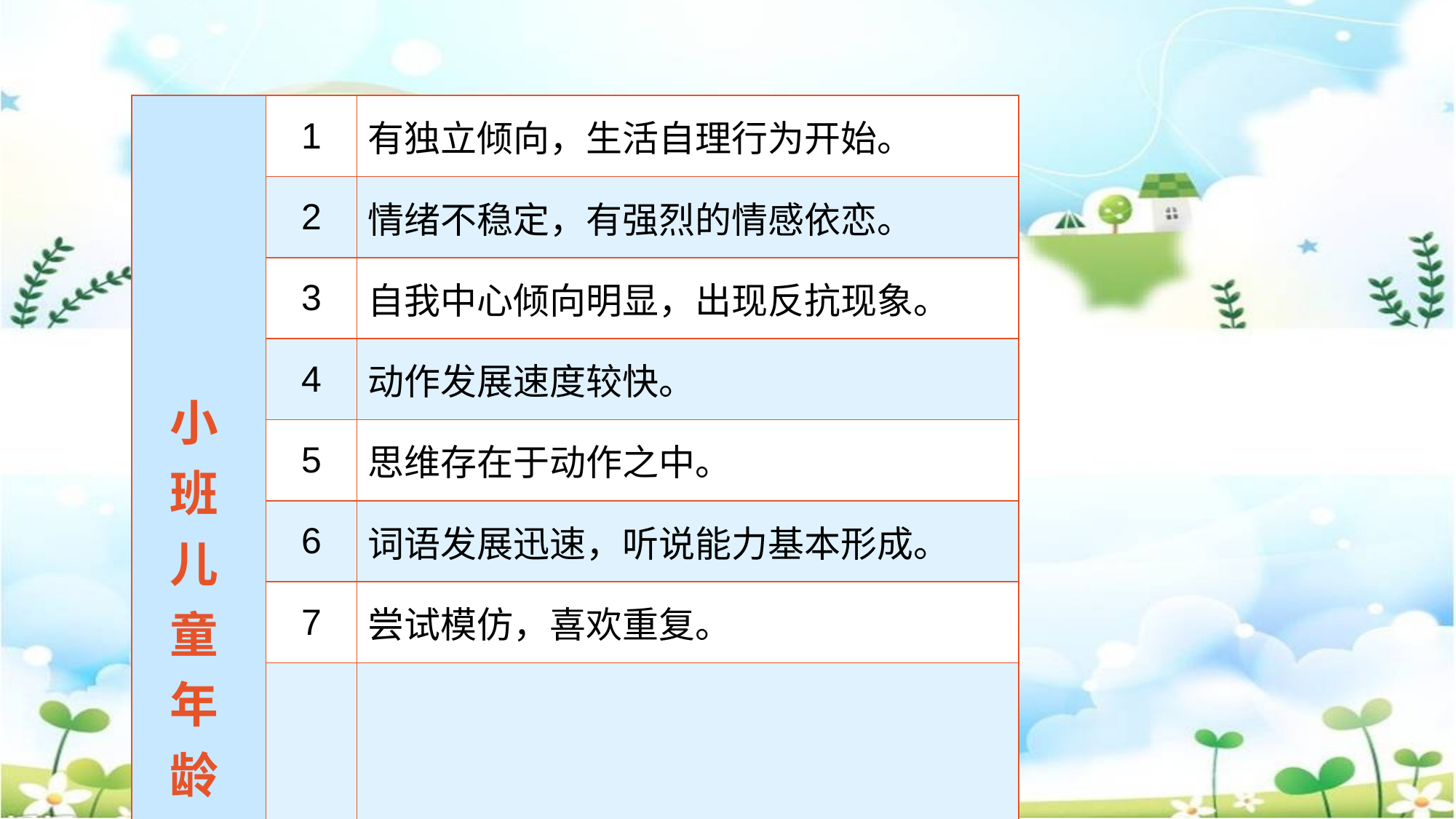

| 小班儿童年龄特点 | 1 | 有独立倾向，生活自理行为开始。 |
| --- | --- | --- |
|  | 2 | 情绪不稳定，有强烈的情感依恋。 |
|  | 3 | 自我中心倾向明显，出现反抗现象。 |
|  | 4 | 动作发展速度较快。 |
|  | 5 | 思维存在于动作之中。 |
|  | 6 | 词语发展迅速，听说能力基本形成。 |
|  | 7 | 尝试模仿，喜欢重复。 |
|  | 8 | 对鲜艳色彩、节奏感兴趣。 |